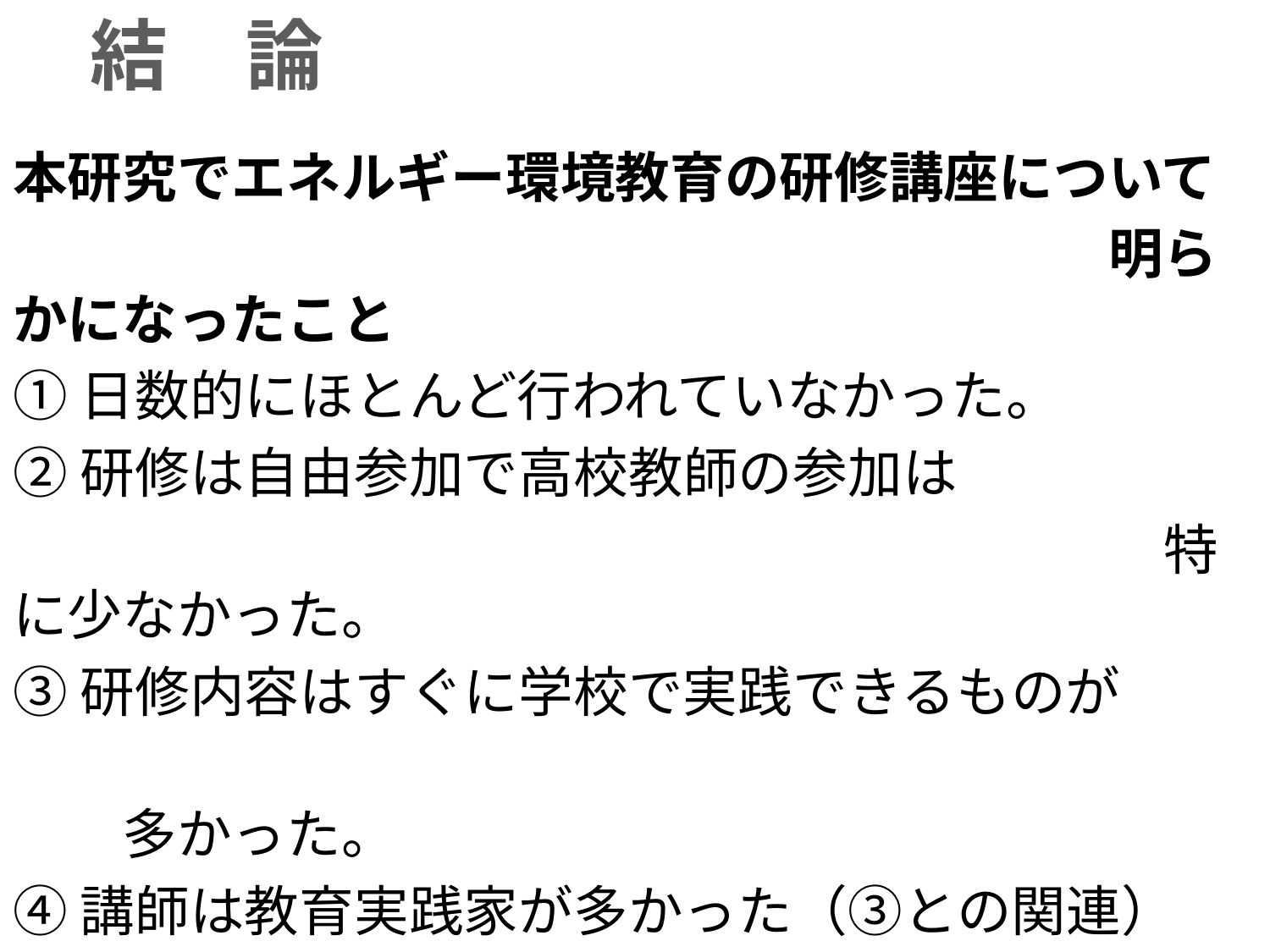

# 結　論
本研究でエネルギー環境教育の研修講座について
　　　　　　　　　　　　　　　　　　　　明らかになったこと
①日数的にほとんど行われていなかった。
②研修は自由参加で高校教師の参加は
　　　　　　　　　　　　　　　　　　　　　特に少なかった。
③研修内容はすぐに学校で実践できるものが
　　　　　　　　　　　　　　　　　　　　　　　　多かった。
④講師は教育実践家が多かった（③との関連）